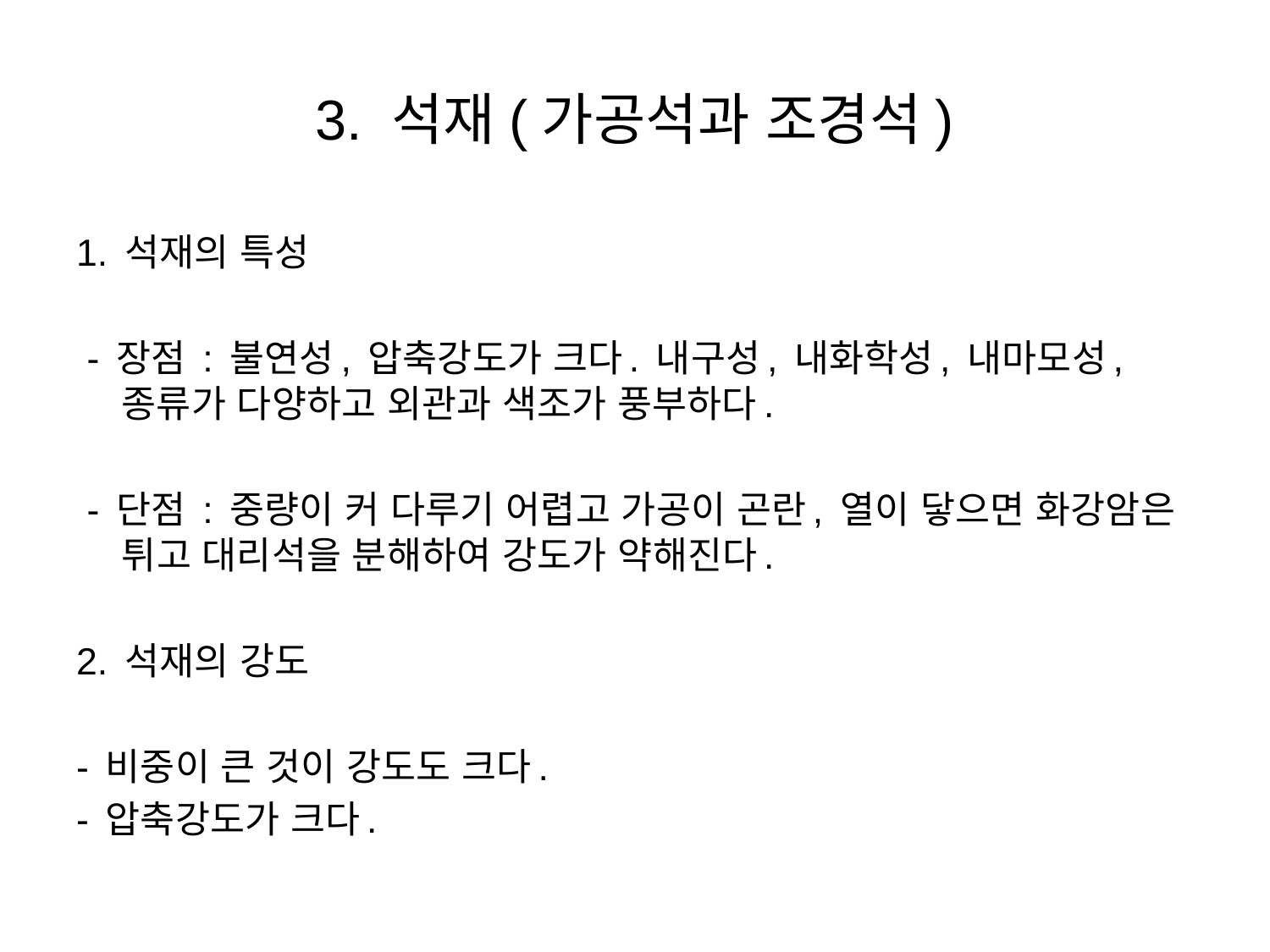

# 3. 석재(가공석과 조경석)
1. 석재의 특성

 - 장점 : 불연성, 압축강도가 크다. 내구성, 내화학성, 내마모성, 종류가 다양하고 외관과 색조가 풍부하다.

 - 단점 : 중량이 커 다루기 어렵고 가공이 곤란, 열이 닿으면 화강암은 튀고 대리석을 분해하여 강도가 약해진다.

2. 석재의 강도

- 비중이 큰 것이 강도도 크다.
- 압축강도가 크다.